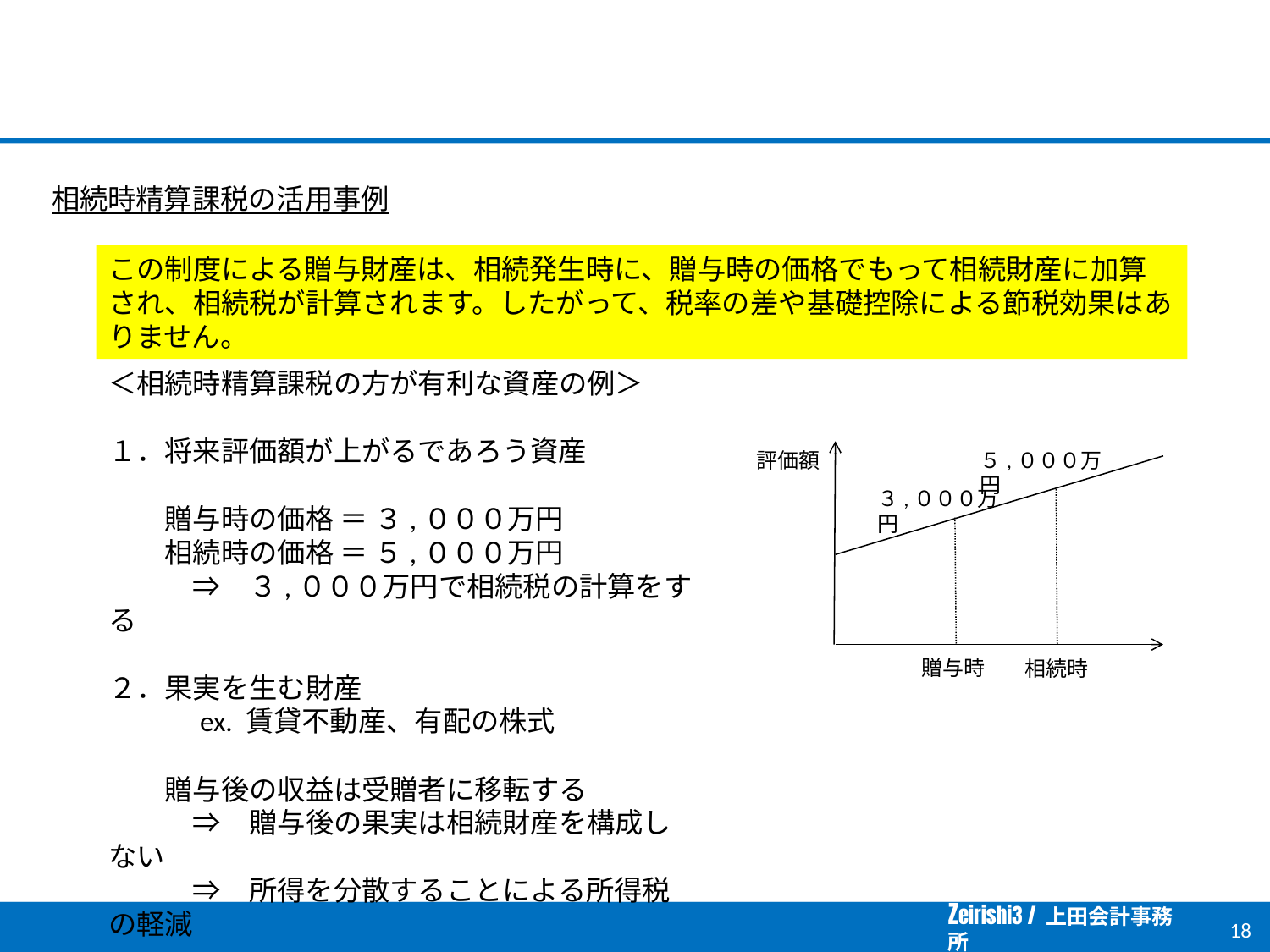

相続時精算課税の活用事例
この制度による贈与財産は、相続発生時に、贈与時の価格でもって相続財産に加算され、相続税が計算されます。したがって、税率の差や基礎控除による節税効果はありません。
＜相続時精算課税の方が有利な資産の例＞

１．将来評価額が上がるであろう資産

　　贈与時の価格 ＝ ３,０００万円
　　相続時の価格 ＝ ５,０００万円
　　　⇒　３,０００万円で相続税の計算をする

２．果実を生む財産
　　　ex. 賃貸不動産、有配の株式

　　贈与後の収益は受贈者に移転する
　　　⇒　贈与後の果実は相続財産を構成しない
　　　⇒　所得を分散することによる所得税の軽減
５,０００万円
評価額
３,０００万円
贈与時
相続時